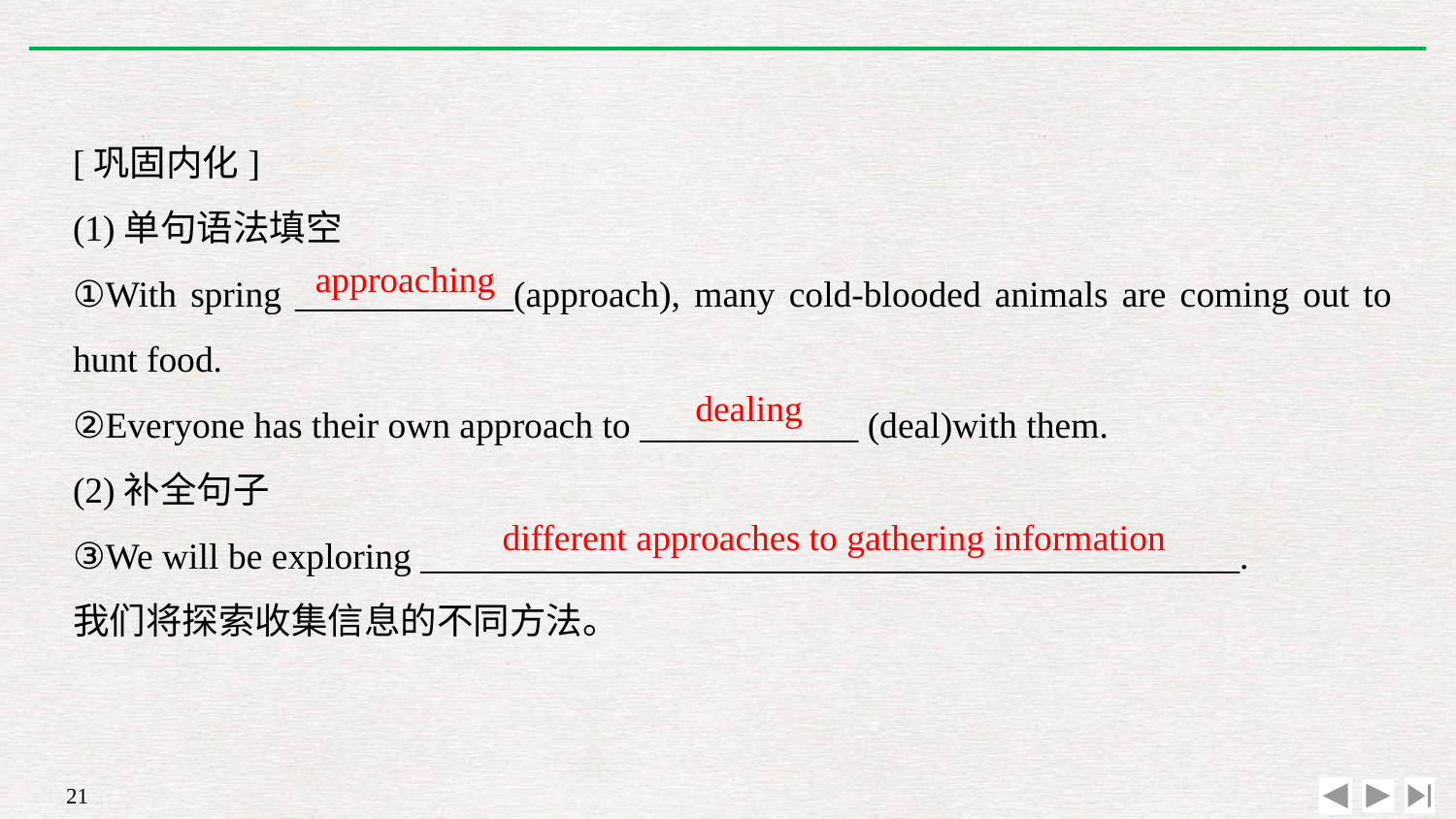

[巩固内化]
(1)单句语法填空
①With spring ____________(approach), many cold-blooded animals are coming out to hunt food.
②Everyone has their own approach to ____________ (deal)with them.
(2)补全句子
③We will be exploring _____________________________________________.
我们将探索收集信息的不同方法。
approaching
dealing
different approaches to gathering information